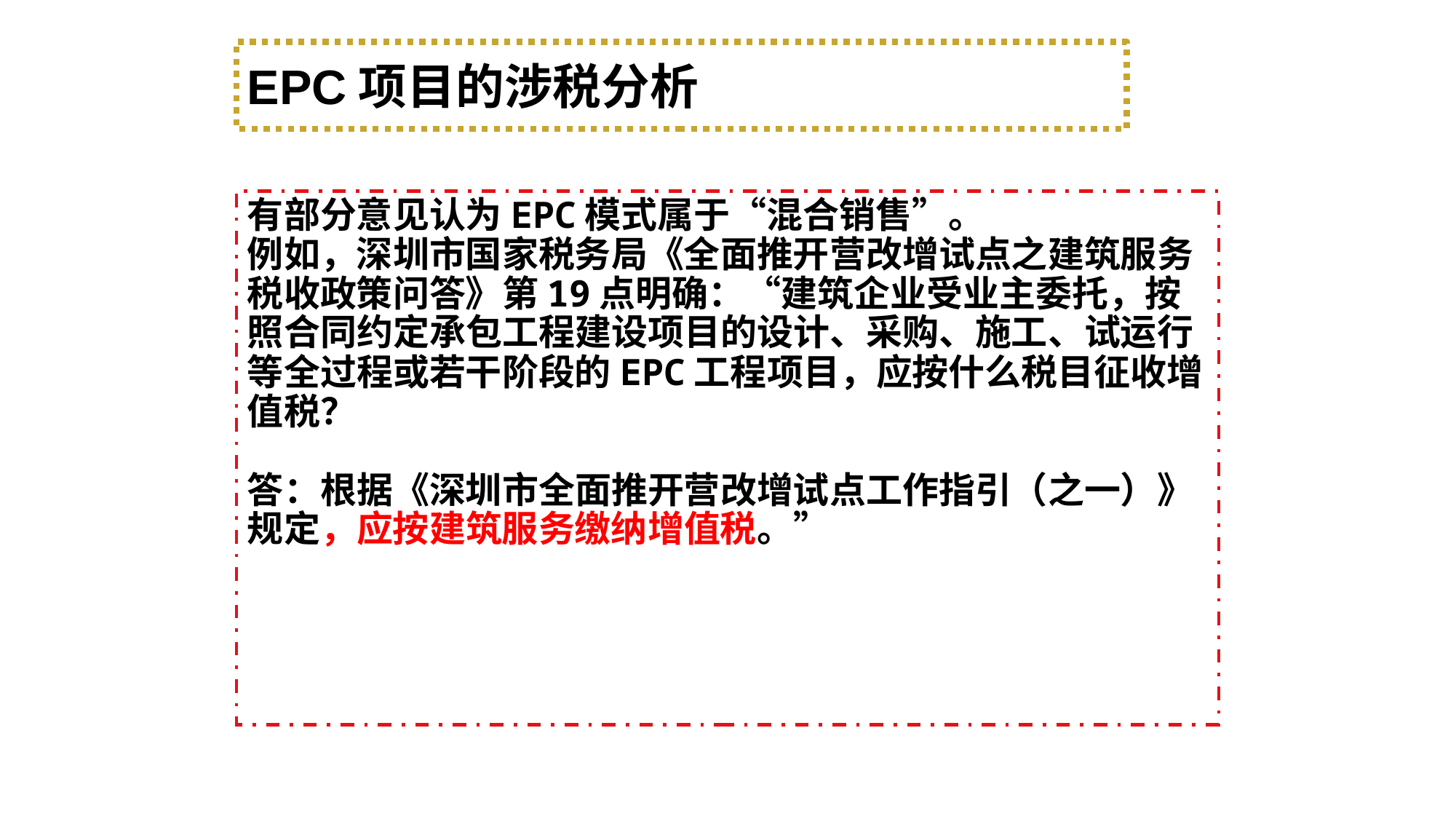

EPC项目的涉税分析
有部分意见认为EPC模式属于“混合销售”。
例如，深圳市国家税务局《全面推开营改增试点之建筑服务税收政策问答》第19点明确：“建筑企业受业主委托，按照合同约定承包工程建设项目的设计、采购、施工、试运行等全过程或若干阶段的EPC工程项目，应按什么税目征收增值税？

答：根据《深圳市全面推开营改增试点工作指引（之一）》规定，应按建筑服务缴纳增值税。”